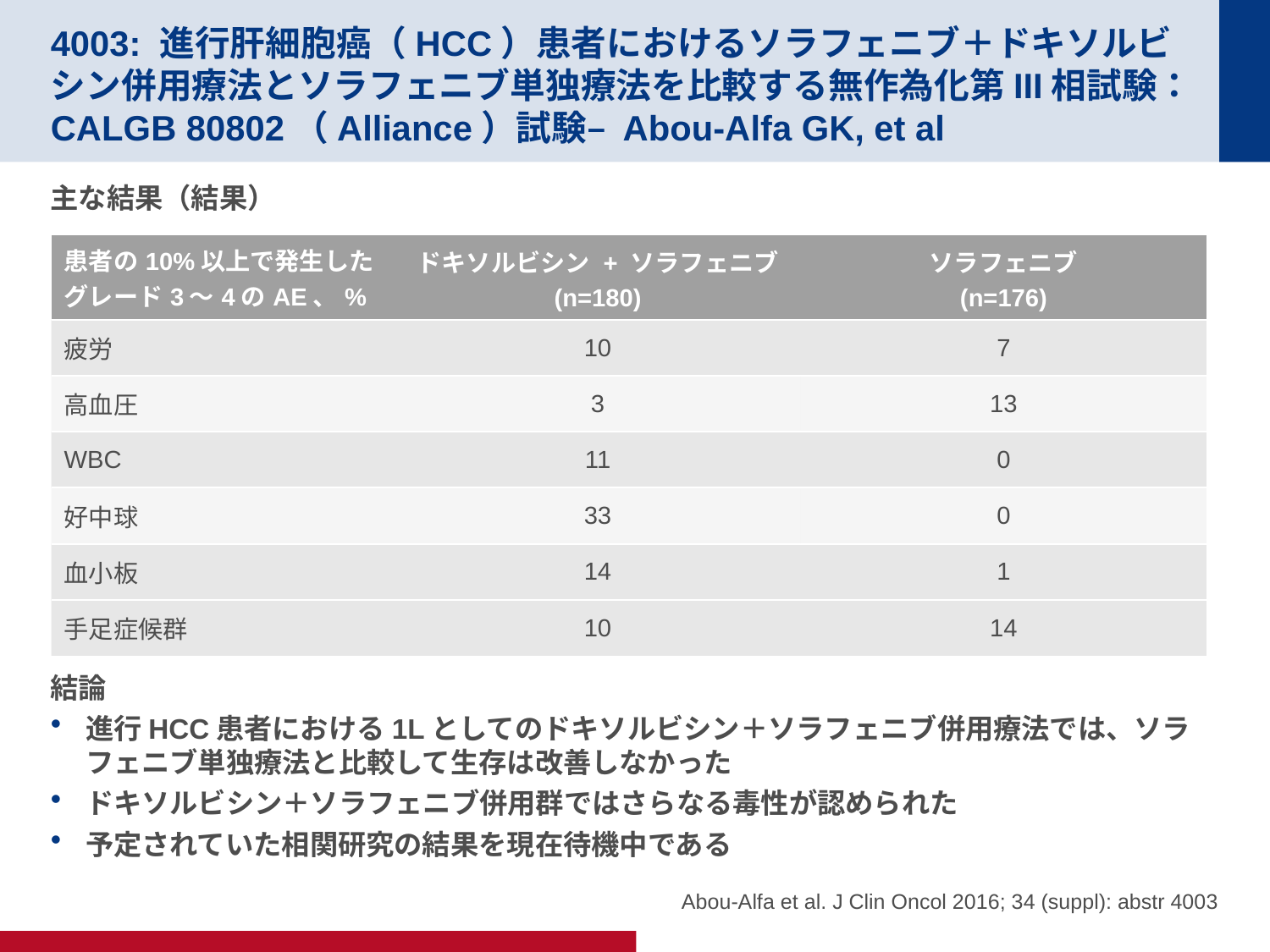

# 4003: 進行肝細胞癌（HCC）患者におけるソラフェニブ＋ドキソルビシン併用療法とソラフェニブ単独療法を比較する無作為化第III相試験：CALGB 80802（Alliance）試験– Abou-Alfa GK, et al
主な結果（結果）

結論
進行HCC患者における1Lとしてのドキソルビシン＋ソラフェニブ併用療法では、ソラフェニブ単独療法と比較して生存は改善しなかった
ドキソルビシン＋ソラフェニブ併用群ではさらなる毒性が認められた
予定されていた相関研究の結果を現在待機中である

| 患者の10%以上で発生したグレード3～4のAE、% | ドキソルビシン + ソラフェニブ (n=180) | ソラフェニブ (n=176) |
| --- | --- | --- |
| 疲労 | 10 | 7 |
| 高血圧 | 3 | 13 |
| WBC | 11 | 0 |
| 好中球 | 33 | 0 |
| 血小板 | 14 | 1 |
| 手足症候群 | 10 | 14 |
Abou-Alfa et al. J Clin Oncol 2016; 34 (suppl): abstr 4003